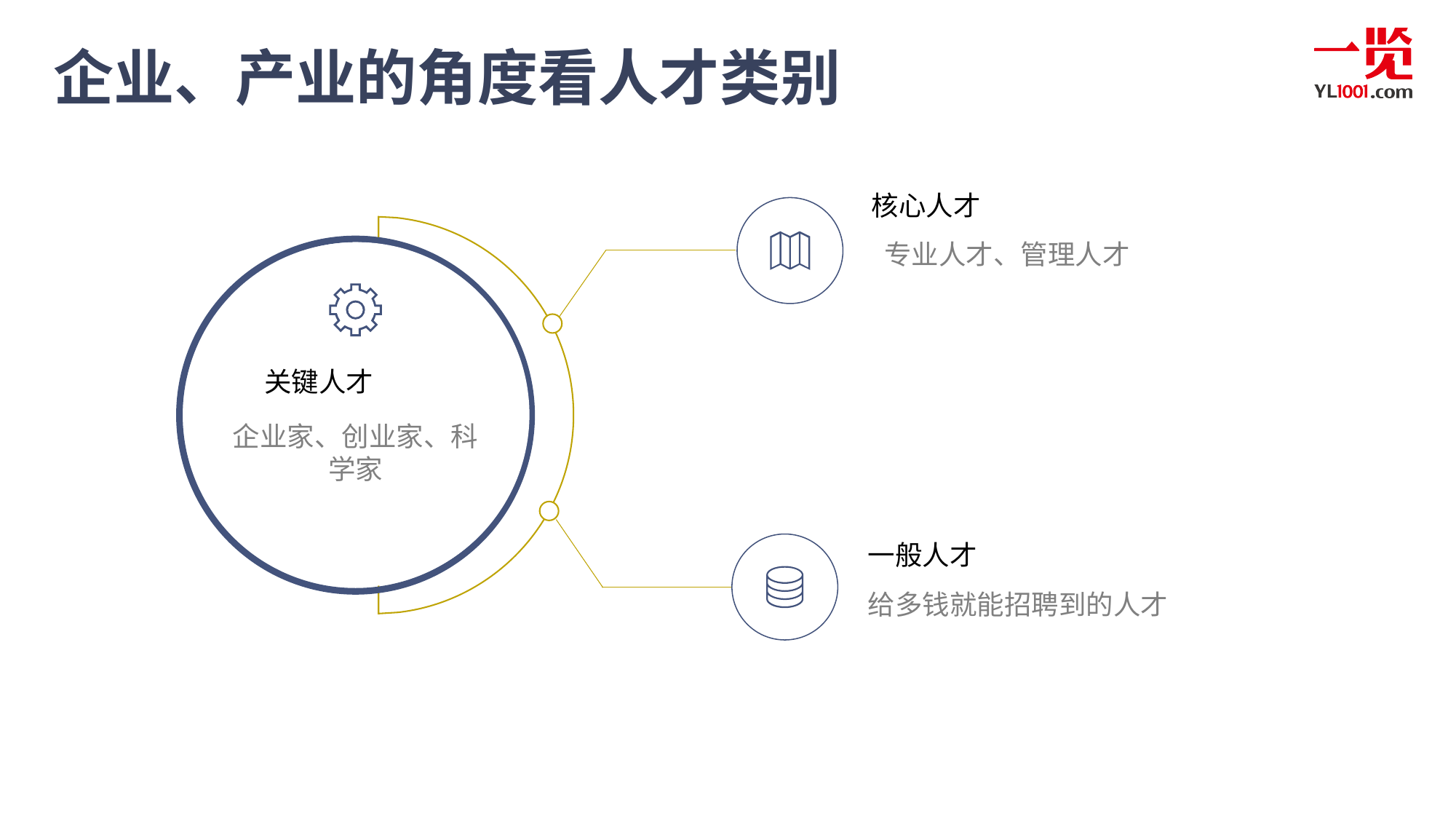

企业、产业的角度看人才类别
核心人才

 专业人才、管理人才

关键人才
企业家、创业家、科学家

一般人才

给多钱就能招聘到的人才